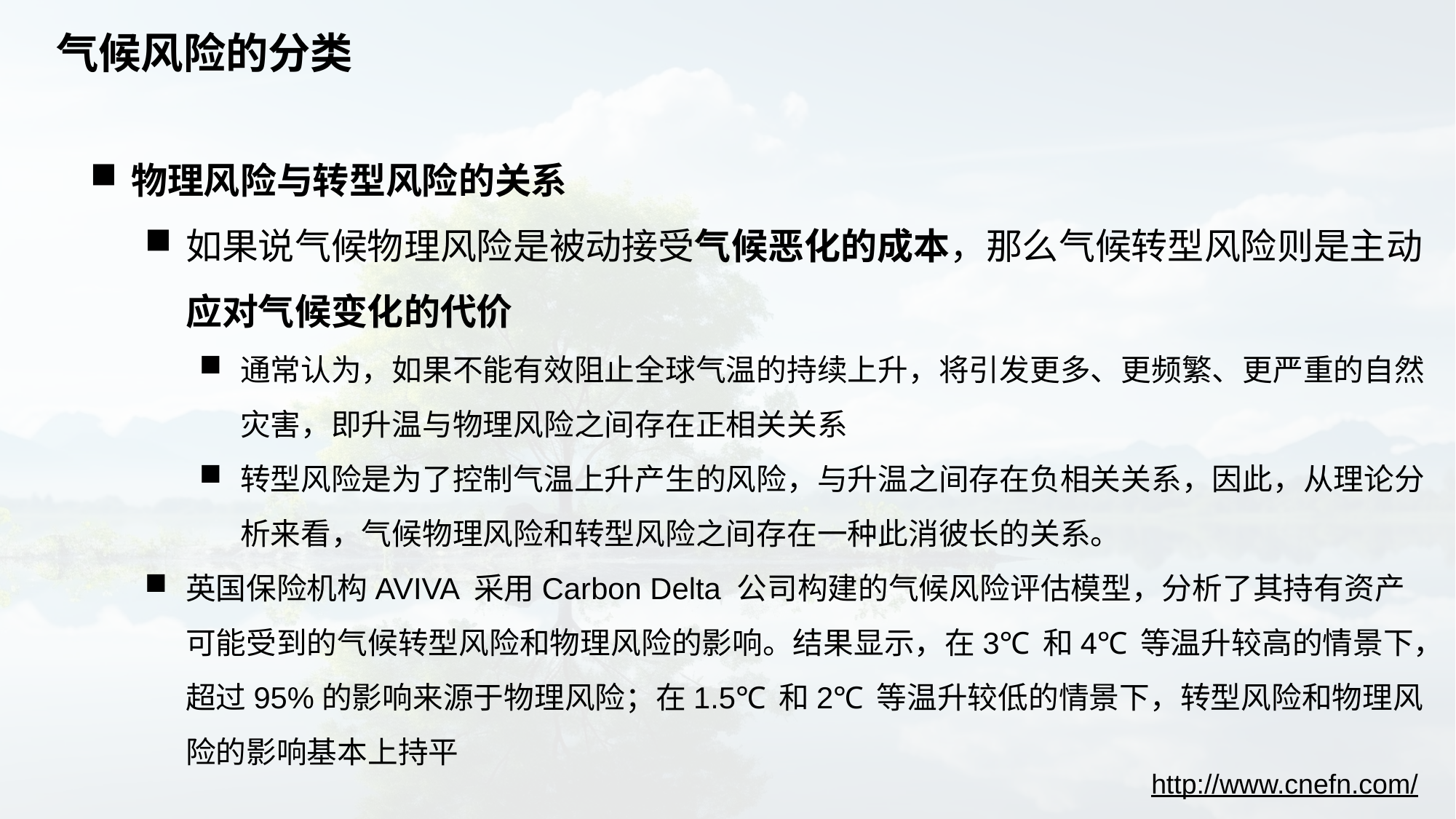

# 气候风险的分类
物理风险与转型风险的关系
如果说气候物理风险是被动接受气候恶化的成本，那么气候转型风险则是主动应对气候变化的代价
通常认为，如果不能有效阻止全球气温的持续上升，将引发更多、更频繁、更严重的自然灾害，即升温与物理风险之间存在正相关关系
转型风险是为了控制气温上升产生的风险，与升温之间存在负相关关系，因此，从理论分析来看，气候物理风险和转型风险之间存在一种此消彼长的关系。
英国保险机构AVIVA 采用Carbon Delta 公司构建的气候风险评估模型，分析了其持有资产可能受到的气候转型风险和物理风险的影响。结果显示，在3℃和4℃等温升较高的情景下，超过95%的影响来源于物理风险；在1.5℃和2℃等温升较低的情景下，转型风险和物理风险的影响基本上持平